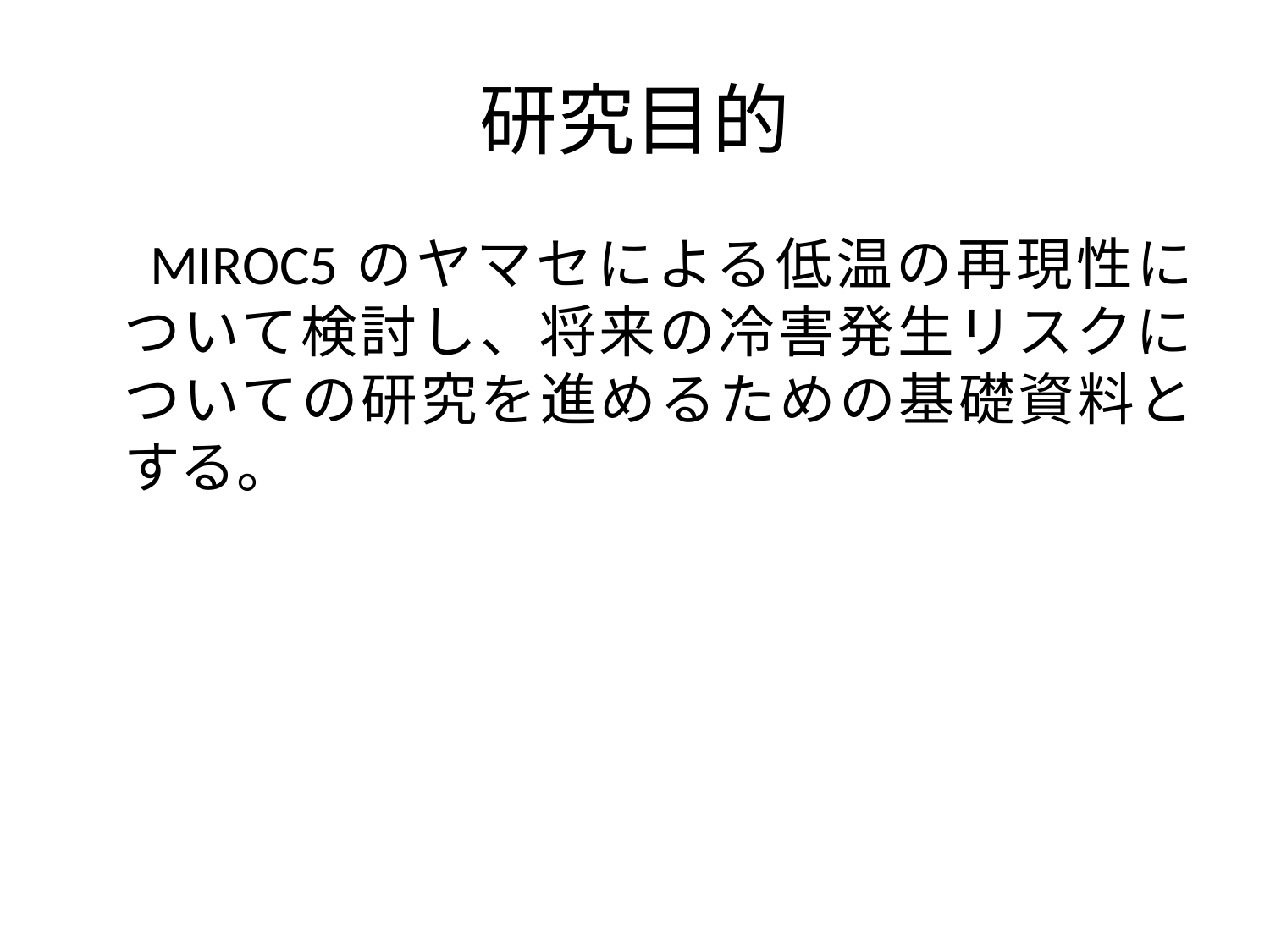

# 研究目的
　MIROC5のヤマセによる低温の再現性について検討し、将来の冷害発生リスクについての研究を進めるための基礎資料とする。